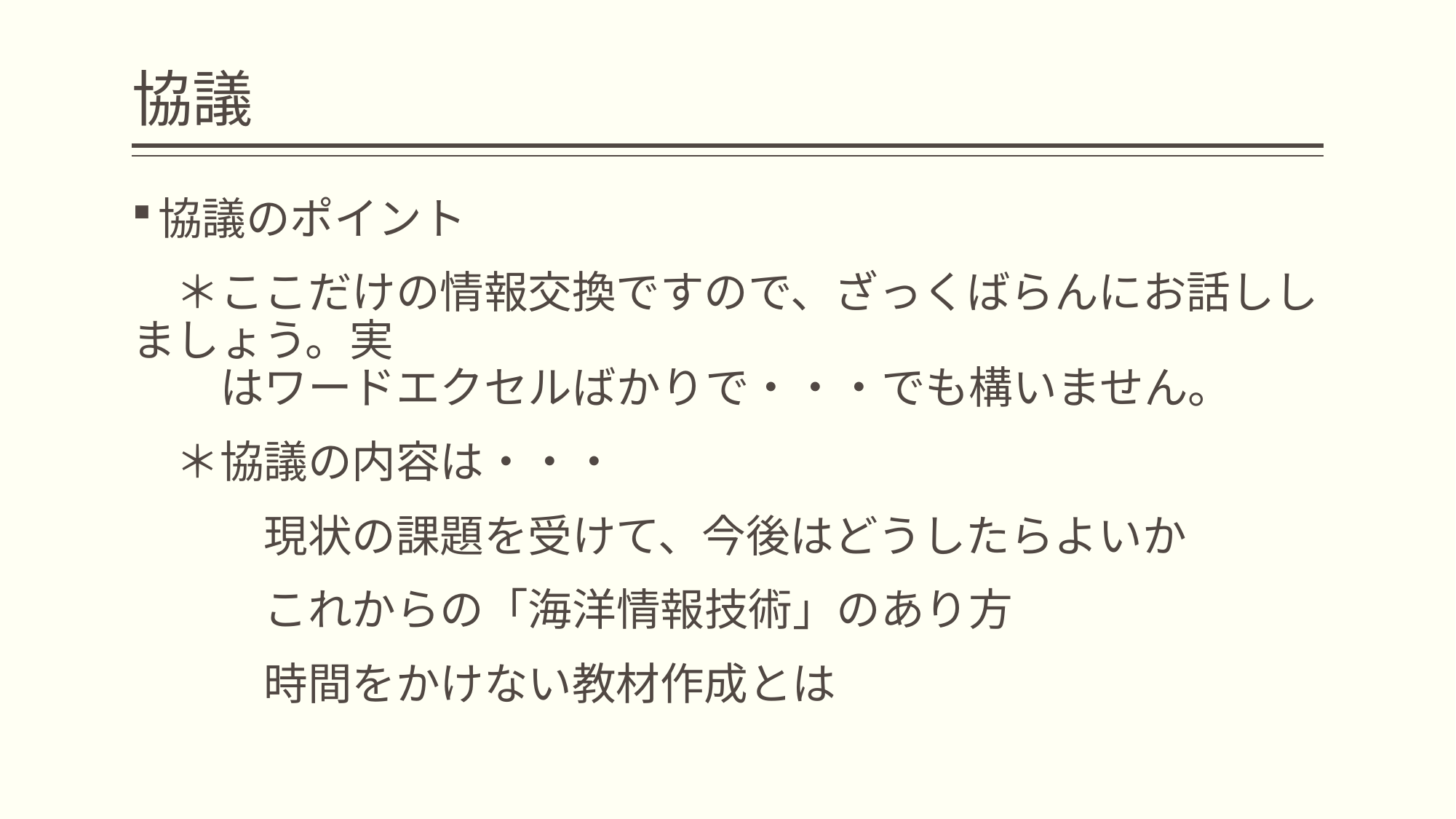

# 協議
協議のポイント
　＊ここだけの情報交換ですので、ざっくばらんにお話ししましょう。実
　　はワードエクセルばかりで・・・でも構いません。
　＊協議の内容は・・・
　　　現状の課題を受けて、今後はどうしたらよいか
　　　これからの「海洋情報技術」のあり方
　　　時間をかけない教材作成とは

17